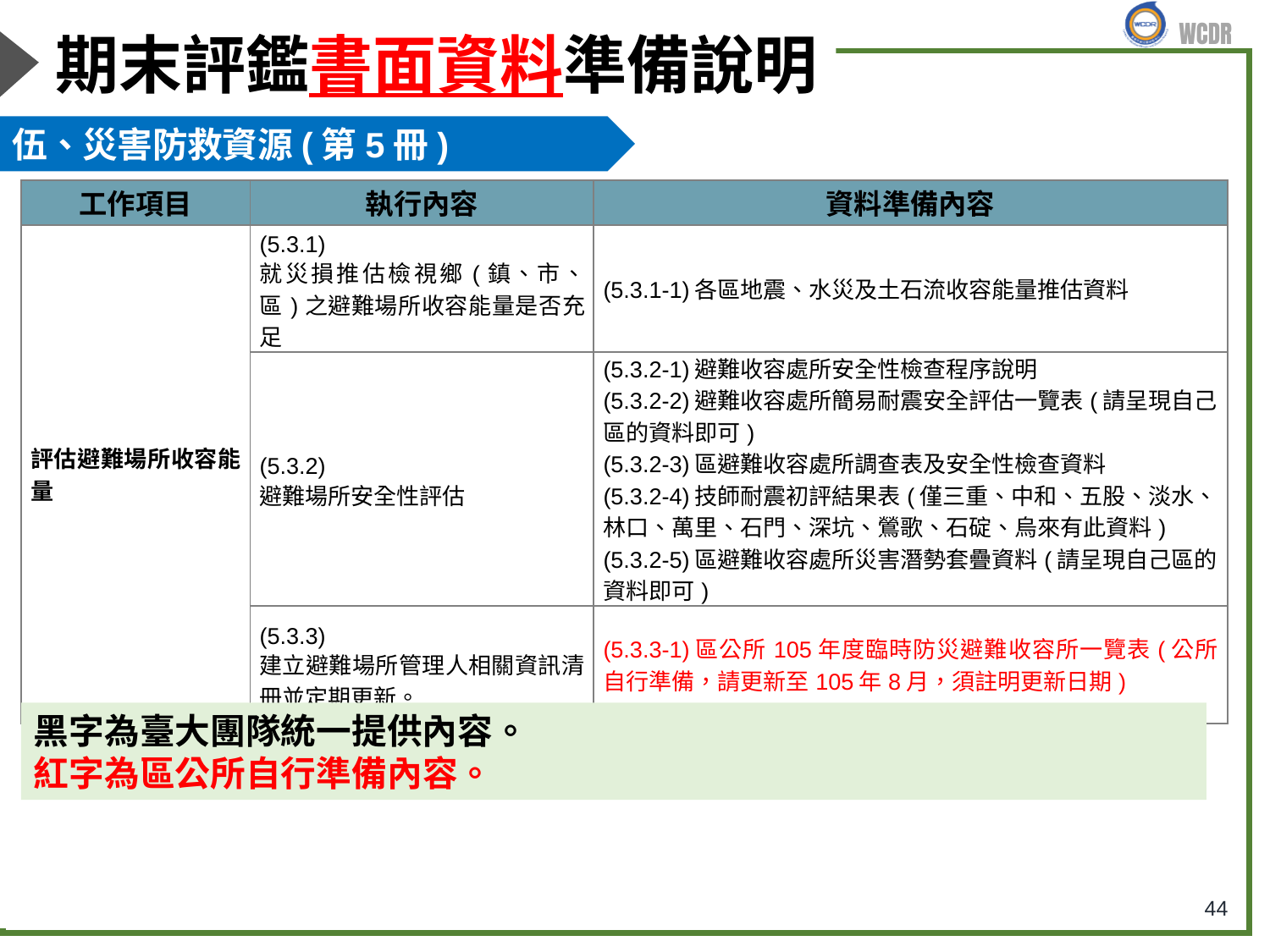

# 期末評鑑書面資料準備說明
伍、災害防救資源(第5冊)
| 工作項目 | 執行內容 | 資料準備內容 |
| --- | --- | --- |
| 評估避難場所收容能量 | (5.3.1) 就災損推估檢視鄉(鎮、市、區)之避難場所收容能量是否充足 | (5.3.1-1)各區地震、水災及土石流收容能量推估資料 |
|  | (5.3.2) 避難場所安全性評估 | (5.3.2-1)避難收容處所安全性檢查程序說明 (5.3.2-2)避難收容處所簡易耐震安全評估一覽表(請呈現自己區的資料即可) (5.3.2-3)區避難收容處所調查表及安全性檢查資料 (5.3.2-4)技師耐震初評結果表(僅三重、中和、五股、淡水、林口、萬里、石門、深坑、鶯歌、石碇、烏來有此資料) (5.3.2-5)區避難收容處所災害潛勢套疊資料(請呈現自己區的資料即可) |
|  | (5.3.3) 建立避難場所管理人相關資訊清冊並定期更新。 | (5.3.3-1)區公所105年度臨時防災避難收容所一覽表(公所自行準備，請更新至105年8月，須註明更新日期) |
黑字為臺大團隊統一提供內容。
紅字為區公所自行準備內容。
44